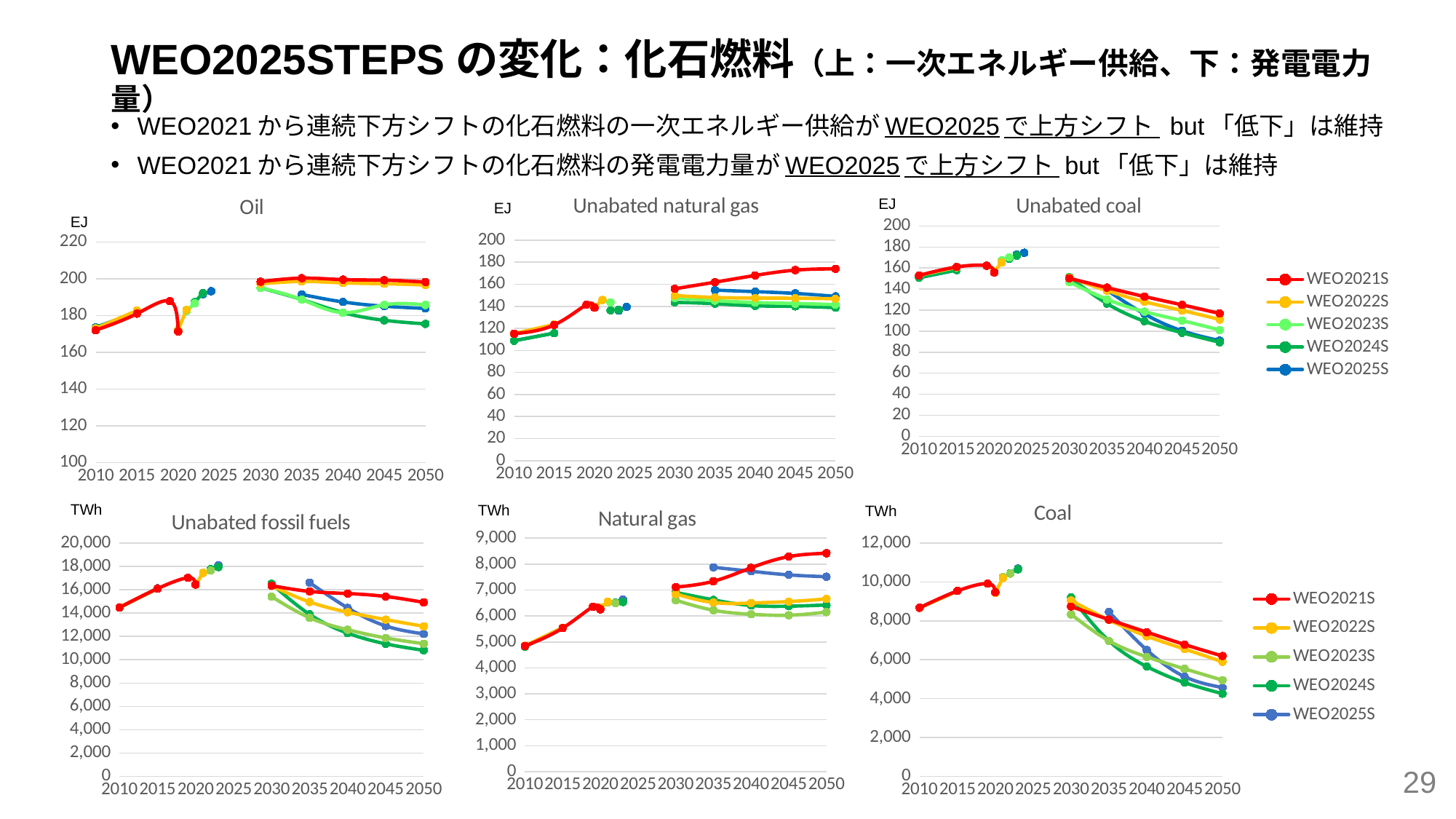

# WEO2025STEPSの変化：化石燃料（上：一次エネルギー供給、下：発電電力量）
WEO2021から連続下方シフトの化石燃料の一次エネルギー供給がWEO2025で上方シフト  but「低下」は維持
WEO2021から連続下方シフトの化石燃料の発電電力量がWEO2025で上方シフト but「低下」は維持

### Chart:

| Category | WEO2021S | WEO2022S | WEO2023S | WEO2024S | WEO2025S |
|---|---|---|---|---|---|

### Chart:

| Category | WEO2021S | WEO2022S | WEO2023S | WEO2024S | WEO2025S |
|---|---|---|---|---|---|

### Chart:

| Category | WEO2021S | WEO2022S | WEO2023S | WEO2024S | WEO2025S |
|---|---|---|---|---|---|
EJ
EJ
EJ
TWh

### Chart:

| Category | WEO2021S | WEO2022S | WEO2023S | WEO2024S | WEO2025S |
|---|---|---|---|---|---|

### Chart:

| Category | WEO2021S | WEO2022S | WEO2023S | WEO2024S | WEO2025S |
|---|---|---|---|---|---|

### Chart:

| Category | WEO2021S | WEO2022S | WEO2023S | WEO2024S | WEO2025S |
|---|---|---|---|---|---|
TWh
TWh
29